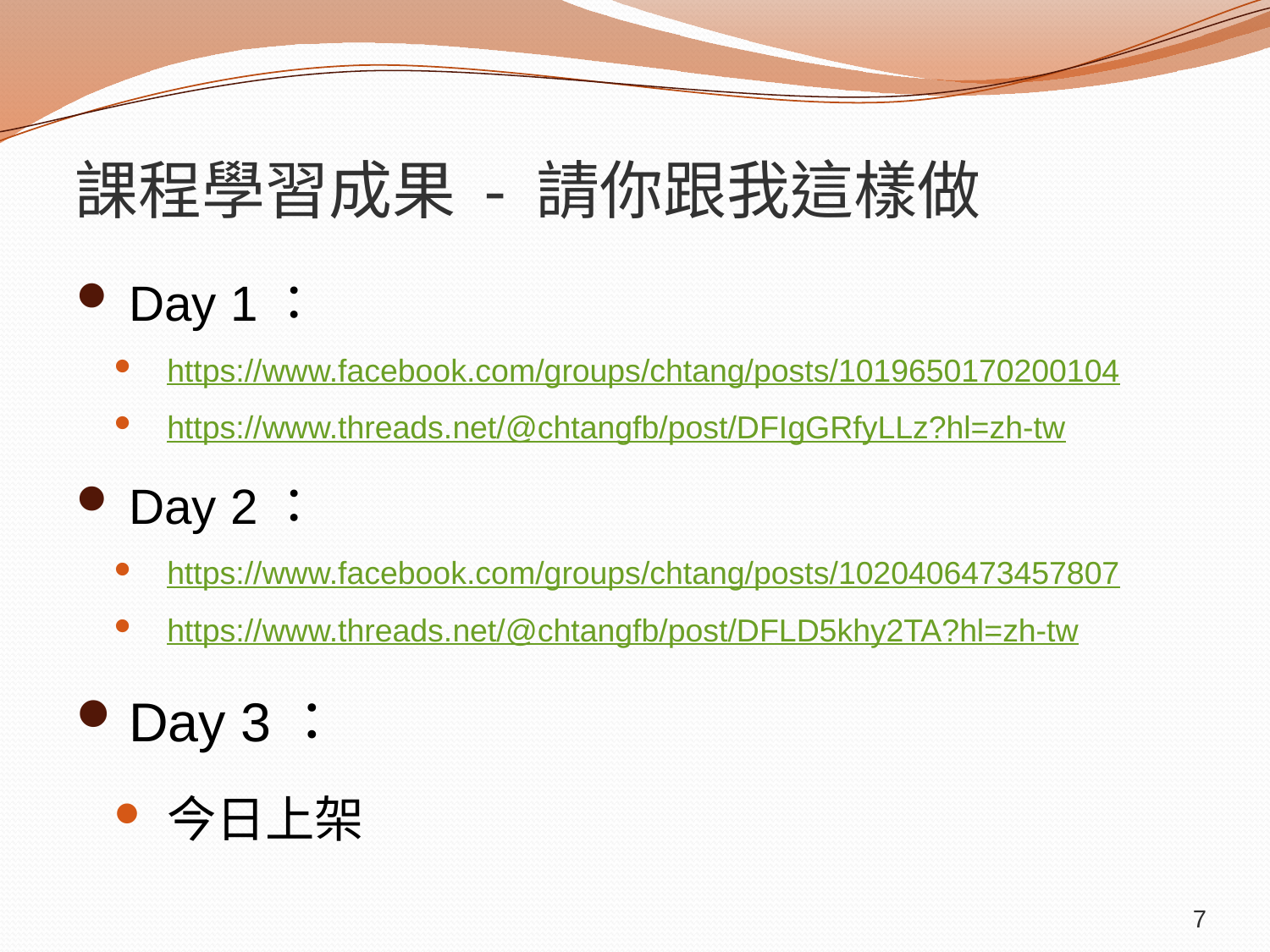

# 課程學習成果 - 請你跟我這樣做
Day 1：
https://www.facebook.com/groups/chtang/posts/1019650170200104
https://www.threads.net/@chtangfb/post/DFIgGRfyLLz?hl=zh-tw
Day 2：
https://www.facebook.com/groups/chtang/posts/1020406473457807
https://www.threads.net/@chtangfb/post/DFLD5khy2TA?hl=zh-tw
Day 3：
今日上架

7